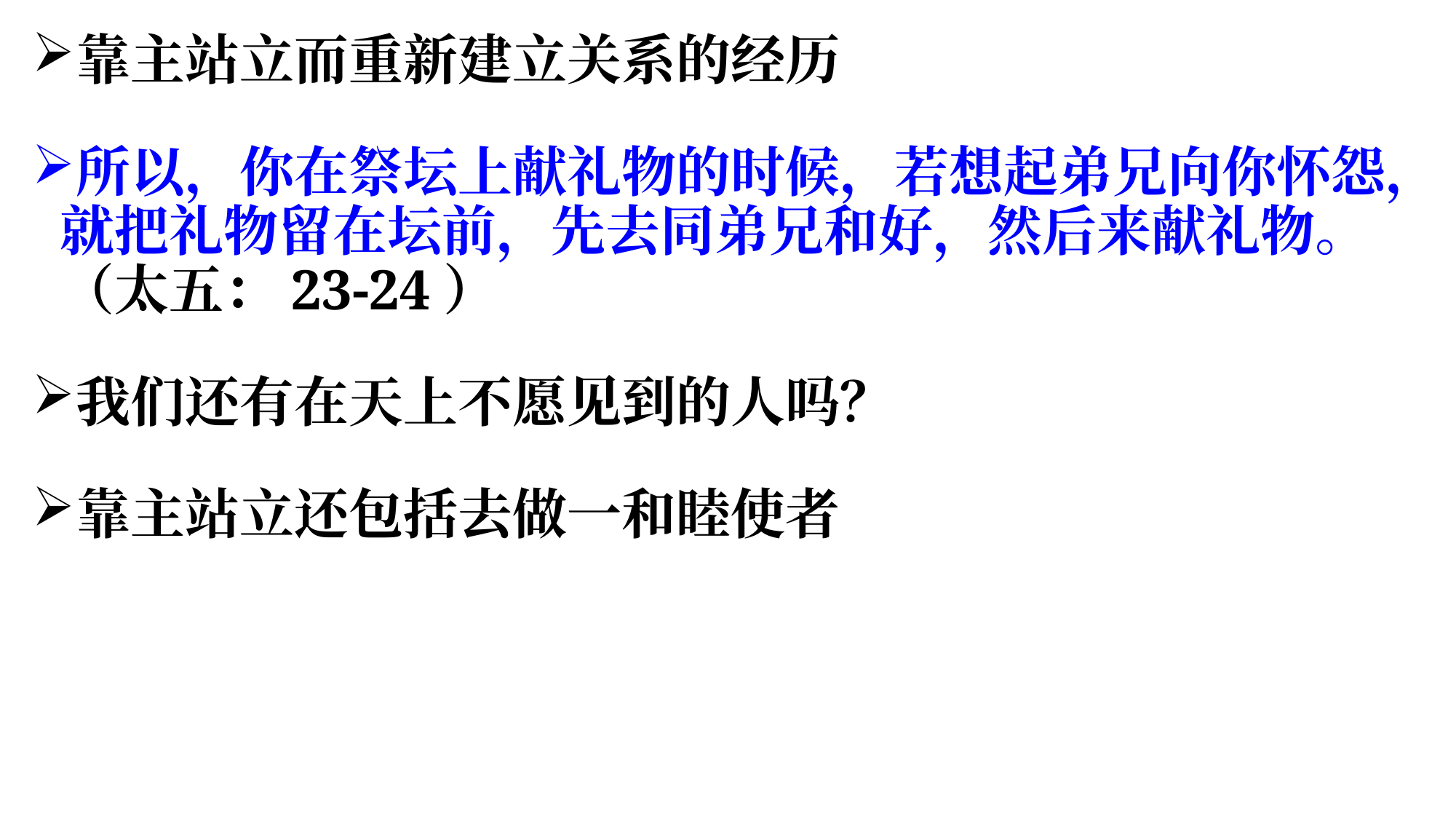

靠主站立而重新建立关系的经历

所以，你在祭坛上献礼物的时候，若想起弟兄向你怀怨，就把礼物留在坛前，先去同弟兄和好，然后来献礼物。（太五：23-24）

我们还有在天上不愿见到的人吗？

靠主站立还包括去做一和睦使者